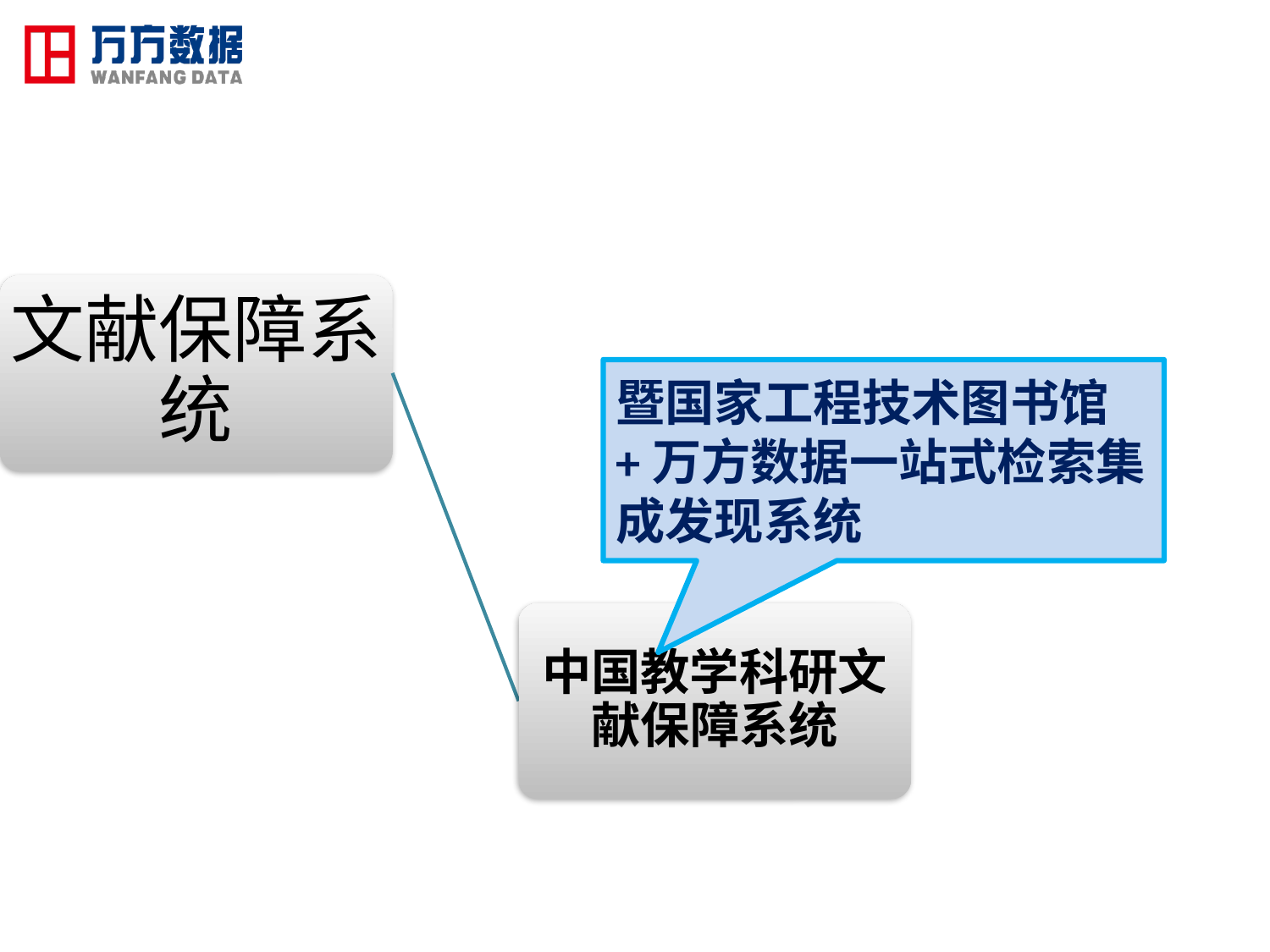

文献保障系统

中国教学科研文献保障系统
暨国家工程技术图书馆+万方数据一站式检索集成发现系统